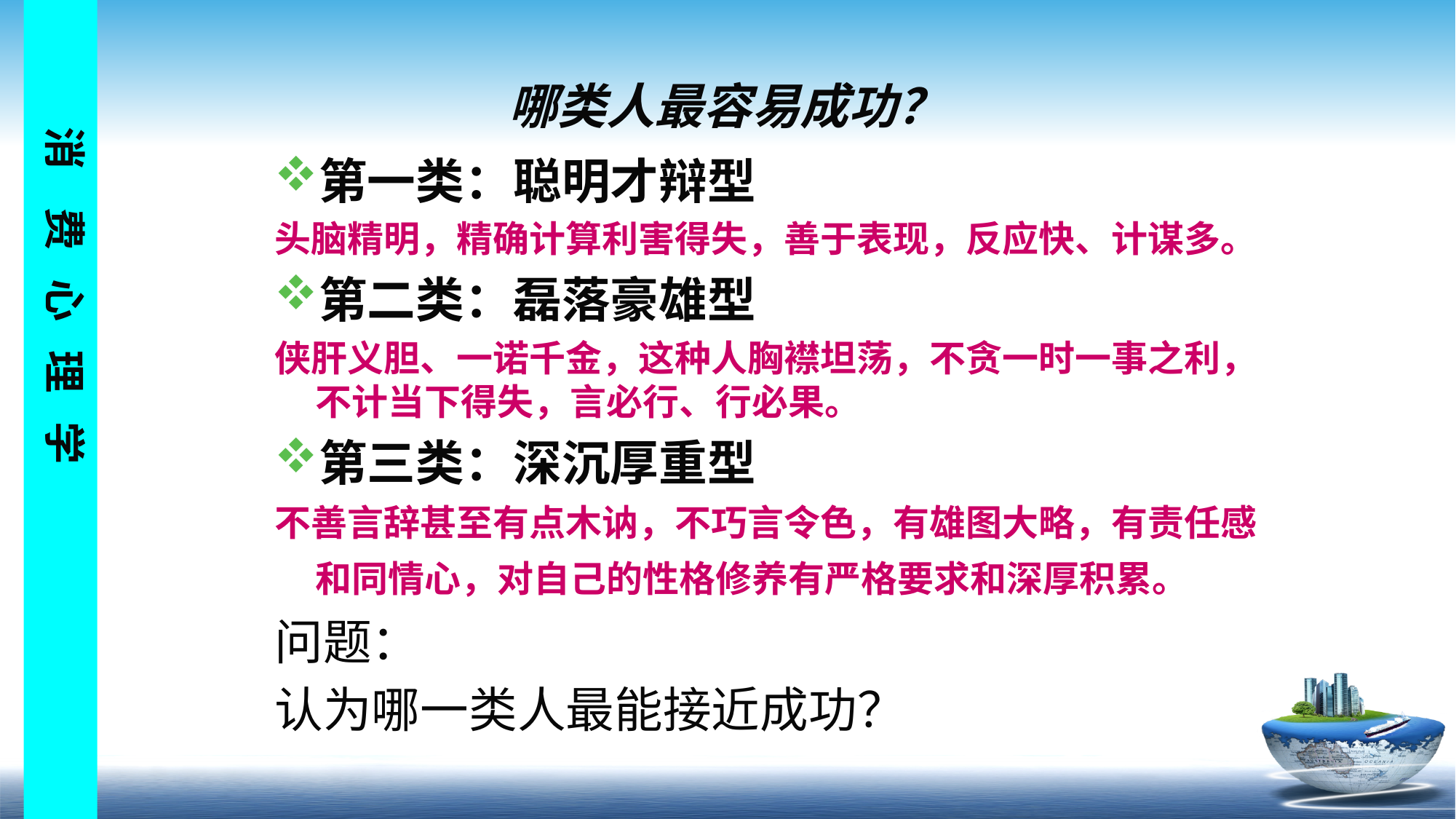

# 哪类人最容易成功？
第一类：聪明才辩型
头脑精明，精确计算利害得失，善于表现，反应快、计谋多。
第二类：磊落豪雄型
侠肝义胆、一诺千金，这种人胸襟坦荡，不贪一时一事之利，不计当下得失，言必行、行必果。
第三类：深沉厚重型
不善言辞甚至有点木讷，不巧言令色，有雄图大略，有责任感和同情心，对自己的性格修养有严格要求和深厚积累。
问题：
认为哪一类人最能接近成功？